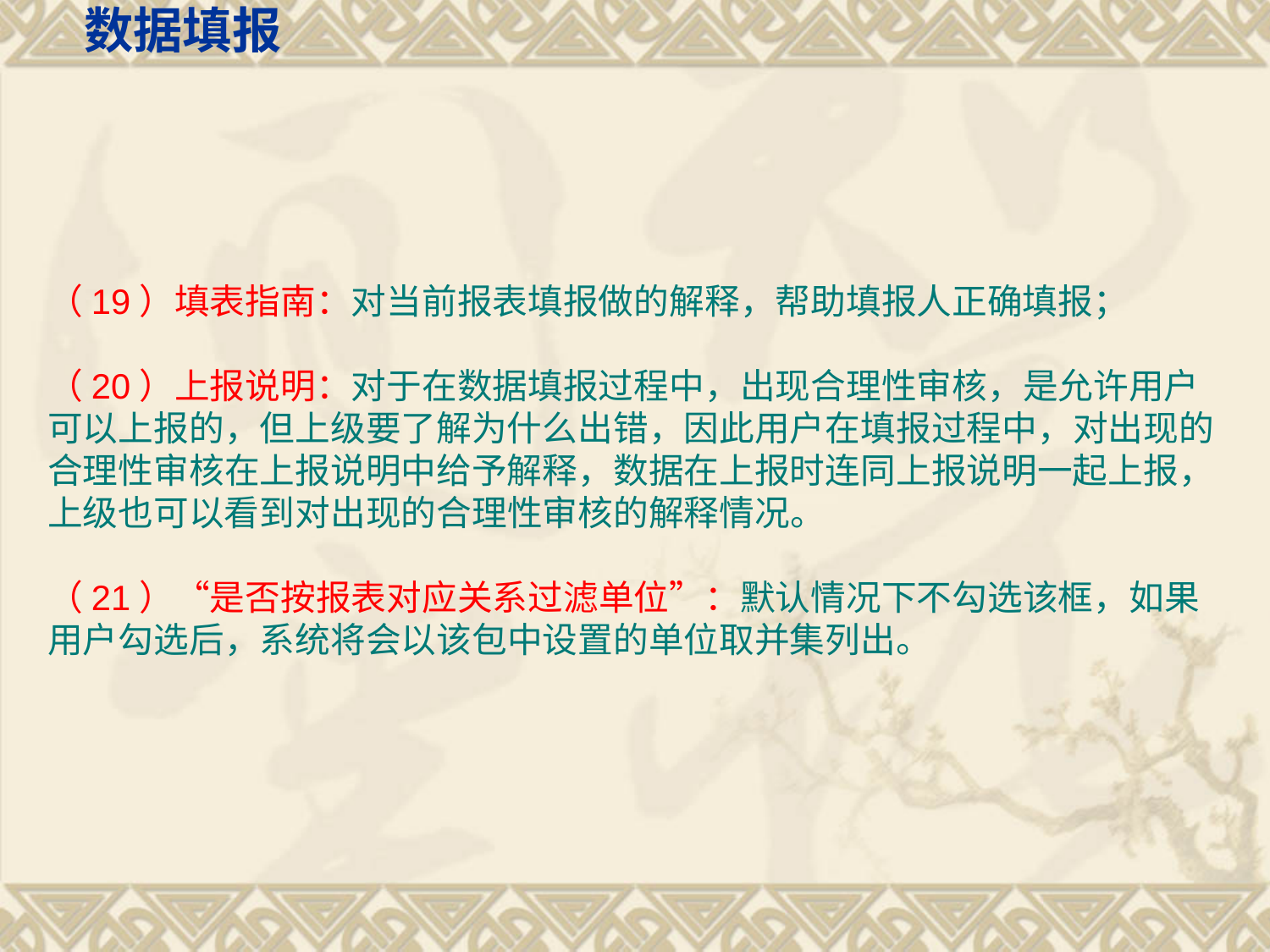

数据填报
（19）填表指南：对当前报表填报做的解释，帮助填报人正确填报；

（20）上报说明：对于在数据填报过程中，出现合理性审核，是允许用户可以上报的，但上级要了解为什么出错，因此用户在填报过程中，对出现的合理性审核在上报说明中给予解释，数据在上报时连同上报说明一起上报，上级也可以看到对出现的合理性审核的解释情况。

（21）“是否按报表对应关系过滤单位”：默认情况下不勾选该框，如果用户勾选后，系统将会以该包中设置的单位取并集列出。